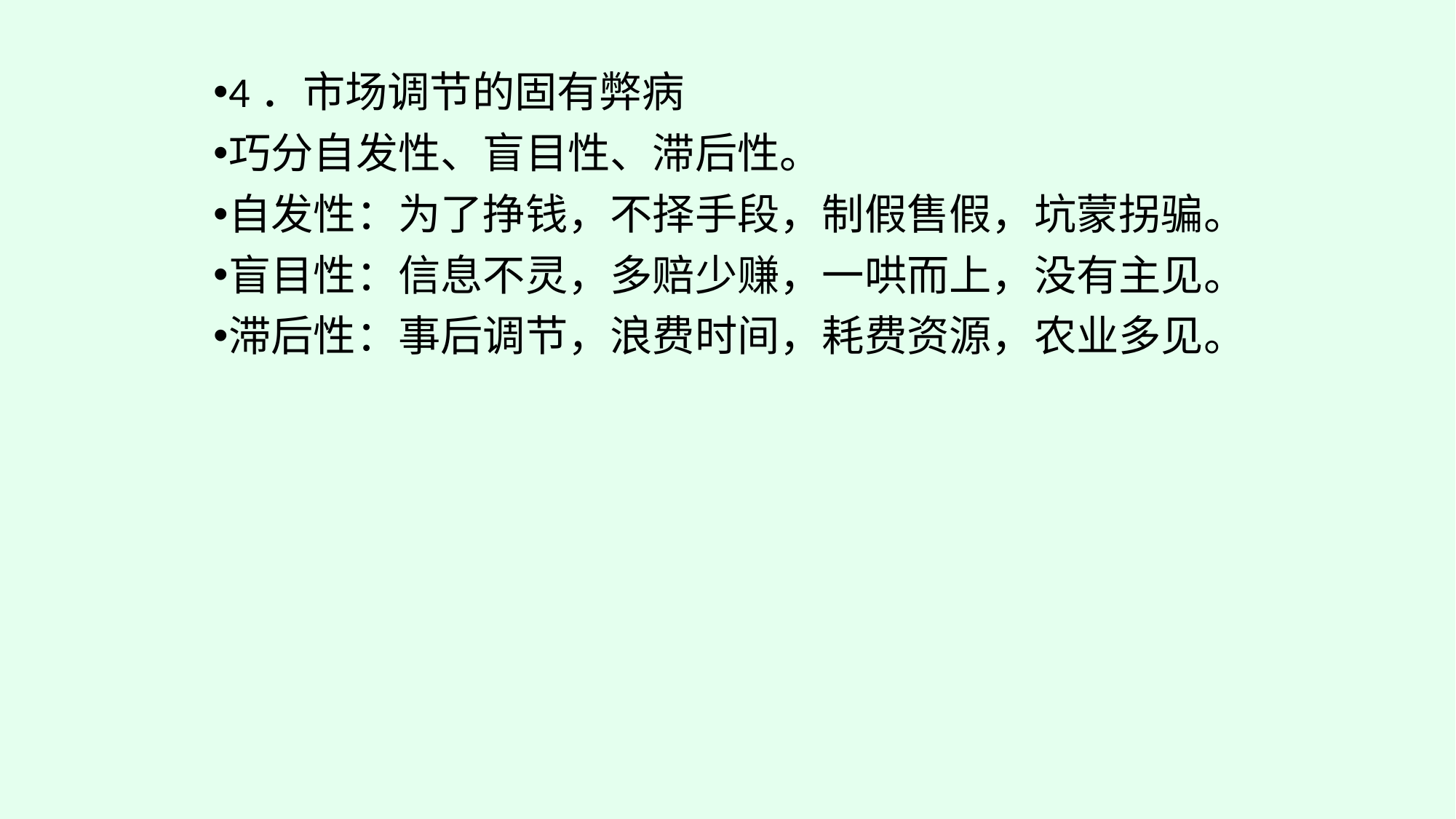

4．市场调节的固有弊病
巧分自发性、盲目性、滞后性。
自发性：为了挣钱，不择手段，制假售假，坑蒙拐骗。
盲目性：信息不灵，多赔少赚，一哄而上，没有主见。
滞后性：事后调节，浪费时间，耗费资源，农业多见。